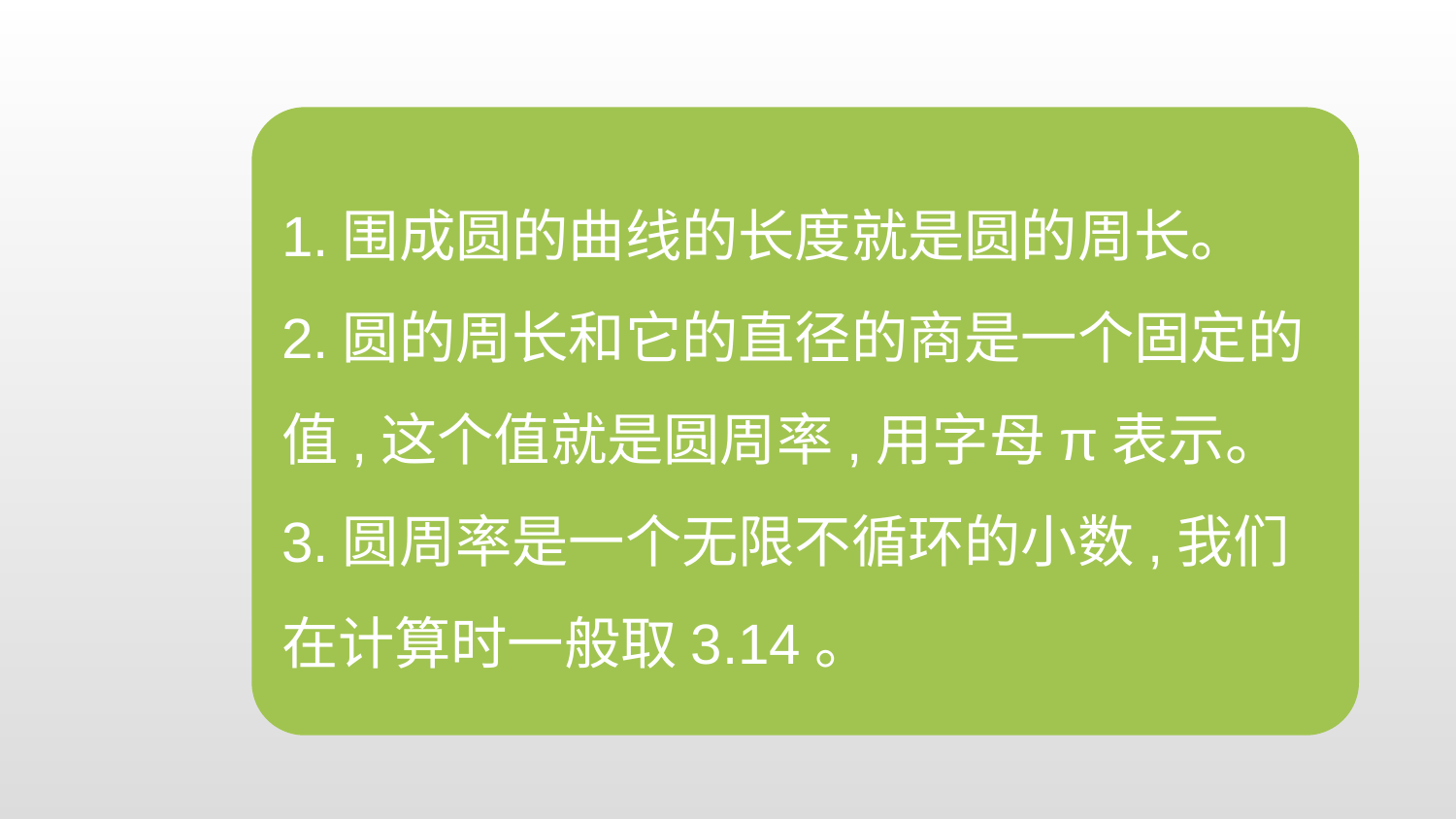

1.围成圆的曲线的长度就是圆的周长。
2.圆的周长和它的直径的商是一个固定的值,这个值就是圆周率,用字母π表示。
3.圆周率是一个无限不循环的小数,我们在计算时一般取3.14。